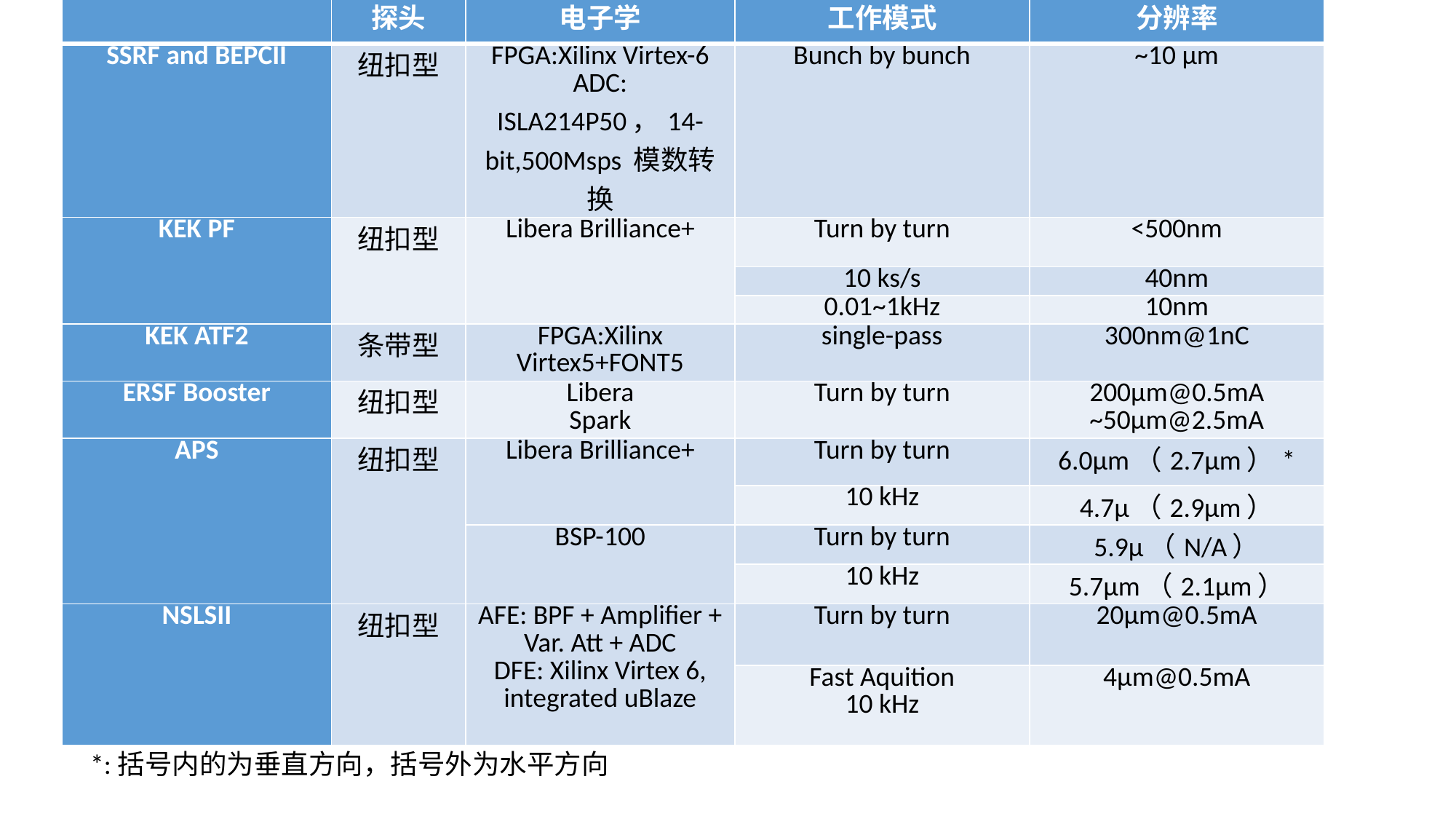

|  | 探头 | 电子学 | 工作模式 | 分辨率 |
| --- | --- | --- | --- | --- |
| SSRF and BEPCII | 纽扣型 | FPGA:Xilinx Virtex-6 ADC: ISLA214P50，14-bit,500Msps 模数转换 | Bunch by bunch | ~10 μm |
| KEK PF | 纽扣型 | Libera Brilliance+ | Turn by turn | <500nm |
|  |  |  | 10 ks/s | 40nm |
|  |  |  | 0.01~1kHz | 10nm |
| KEK ATF2 | 条带型 | FPGA:Xilinx Virtex5+FONT5 | single-pass | 300nm@1nC |
| ERSF Booster | 纽扣型 | Libera Spark | Turn by turn | 200μm@0.5mA ~50μm@2.5mA |
| APS | 纽扣型 | Libera Brilliance+ | Turn by turn | 6.0μm（2.7μm）\* |
|  |  |  | 10 kHz | 4.7μ（2.9μm） |
|  |  | BSP-100 | Turn by turn | 5.9μ（N/A） |
|  |  |  | 10 kHz | 5.7μm（2.1μm） |
| NSLSII | 纽扣型 | AFE: BPF + Amplifier + Var. Att + ADC DFE: Xilinx Virtex 6, integrated uBlaze | Turn by turn | 20μm@0.5mA |
|  |  |  | Fast Aquition 10 kHz | 4μm@0.5mA |
#
*:括号内的为垂直方向，括号外为水平方向